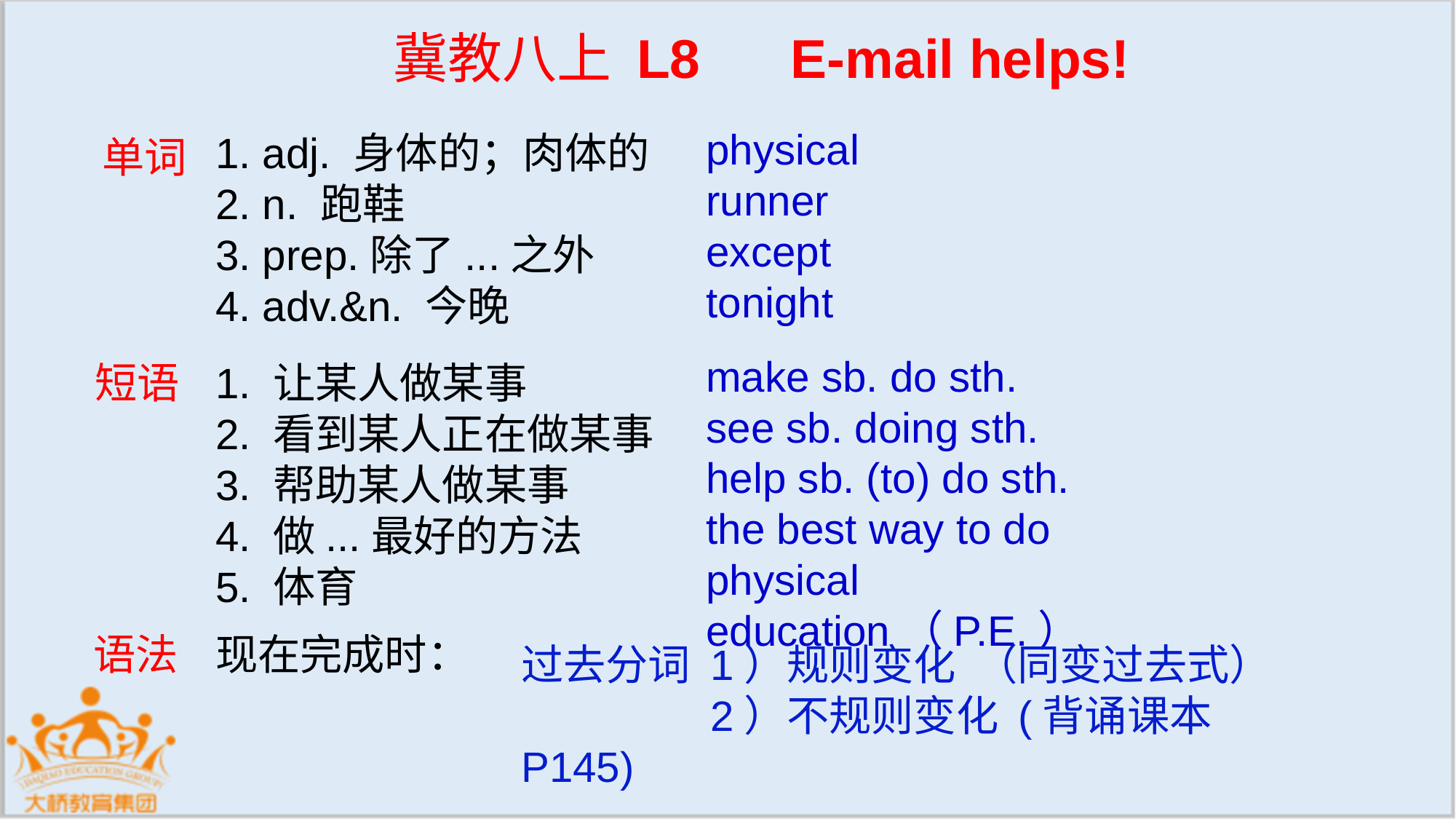

冀教八上 L8      E-mail helps!
physical
runner   except    tonight
1. adj. 身体的；肉体的
2. n. 跑鞋
3. prep.除了...之外
4. adv.&n. 今晚
单词
make sb. do sth.
see sb. doing sth.
help sb. (to) do sth.
the best way to do
physical education（P.E.）
短语
1. 让某人做某事
2. 看到某人正在做某事
3. 帮助某人做某事
4. 做...最好的方法
5. 体育
语法
现在完成时：
过去分词 1）规则变化  （同变过去式）
                2）不规则变化 (背诵课本P145)